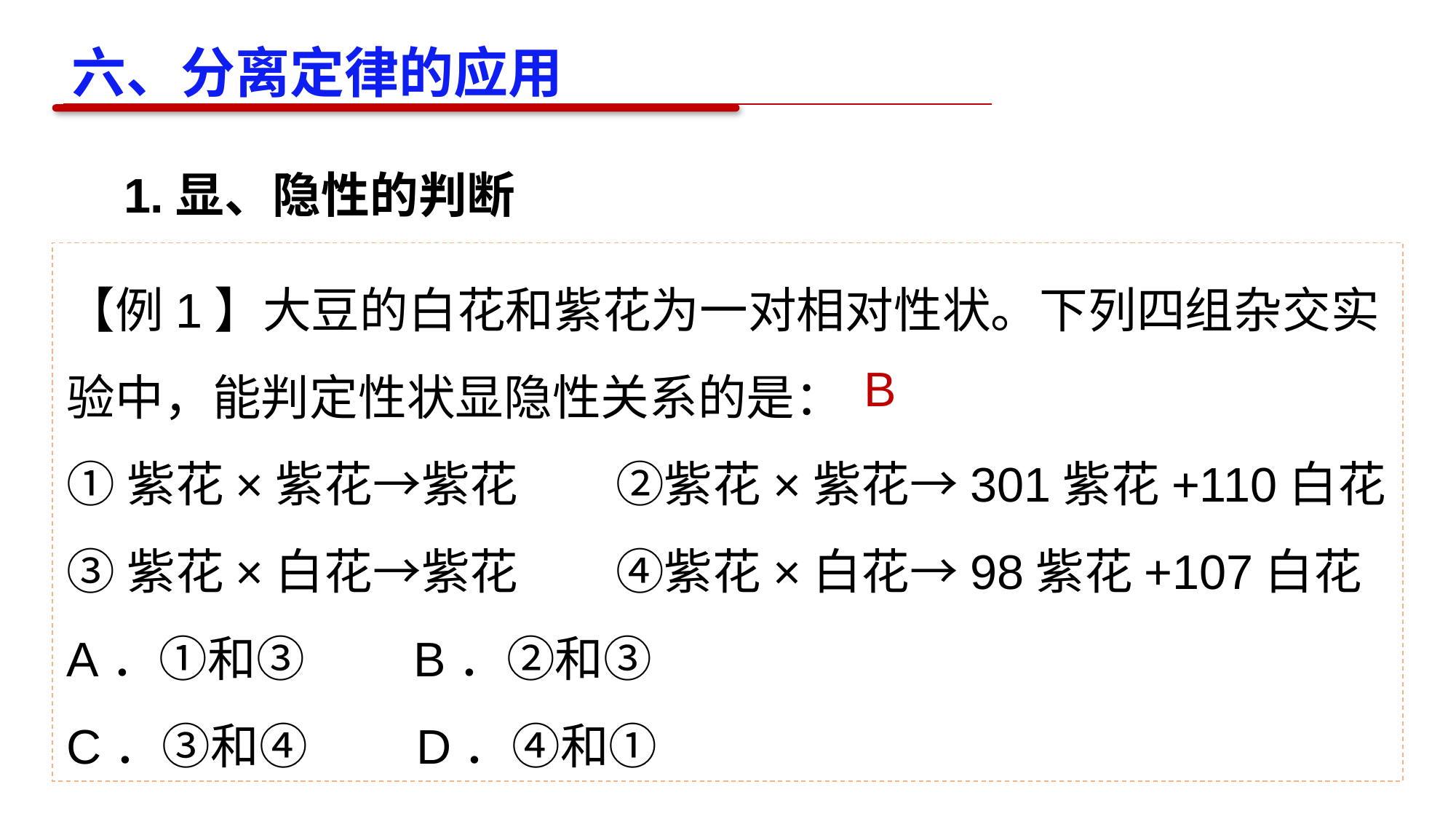

六、分离定律的应用

1.显、隐性的判断
【例1】大豆的白花和紫花为一对相对性状。下列四组杂交实验中，能判定性状显隐性关系的是：
①紫花×紫花→紫花　　②紫花×紫花→301紫花+110白花
③紫花×白花→紫花　　④紫花×白花→98紫花+107白花
A．①和③　　B．②和③
C．③和④　　D．④和①
B